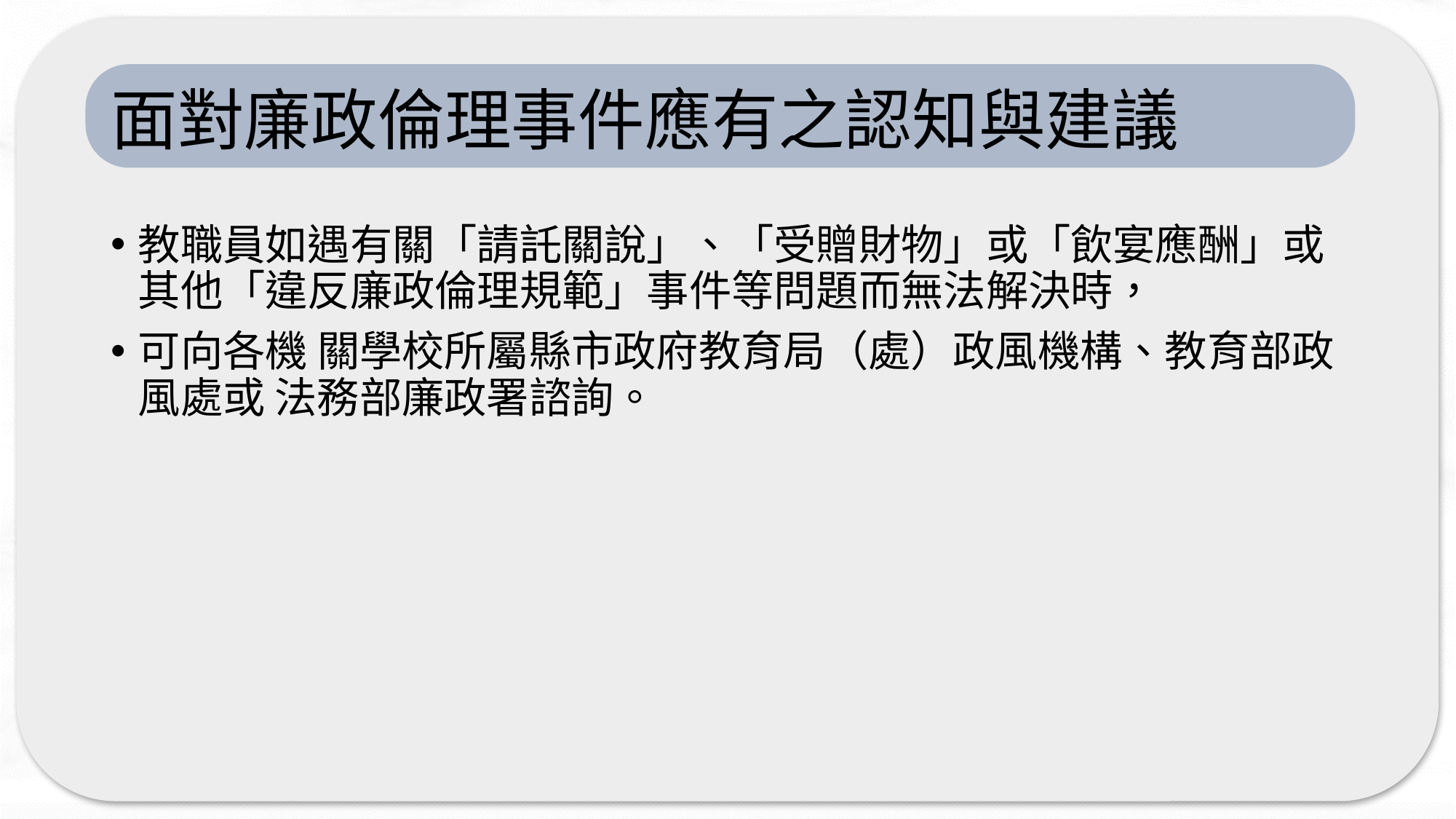

# 面對廉政倫理事件應有之認知與建議

教職員如遇有關「請託關說」、「受贈財物」或「飲宴應酬」或其他「違反廉政倫理規範」事件等問題而無法解決時，
可向各機 關學校所屬縣市政府教育局（處）政風機構、教育部政風處或 法務部廉政署諮詢。